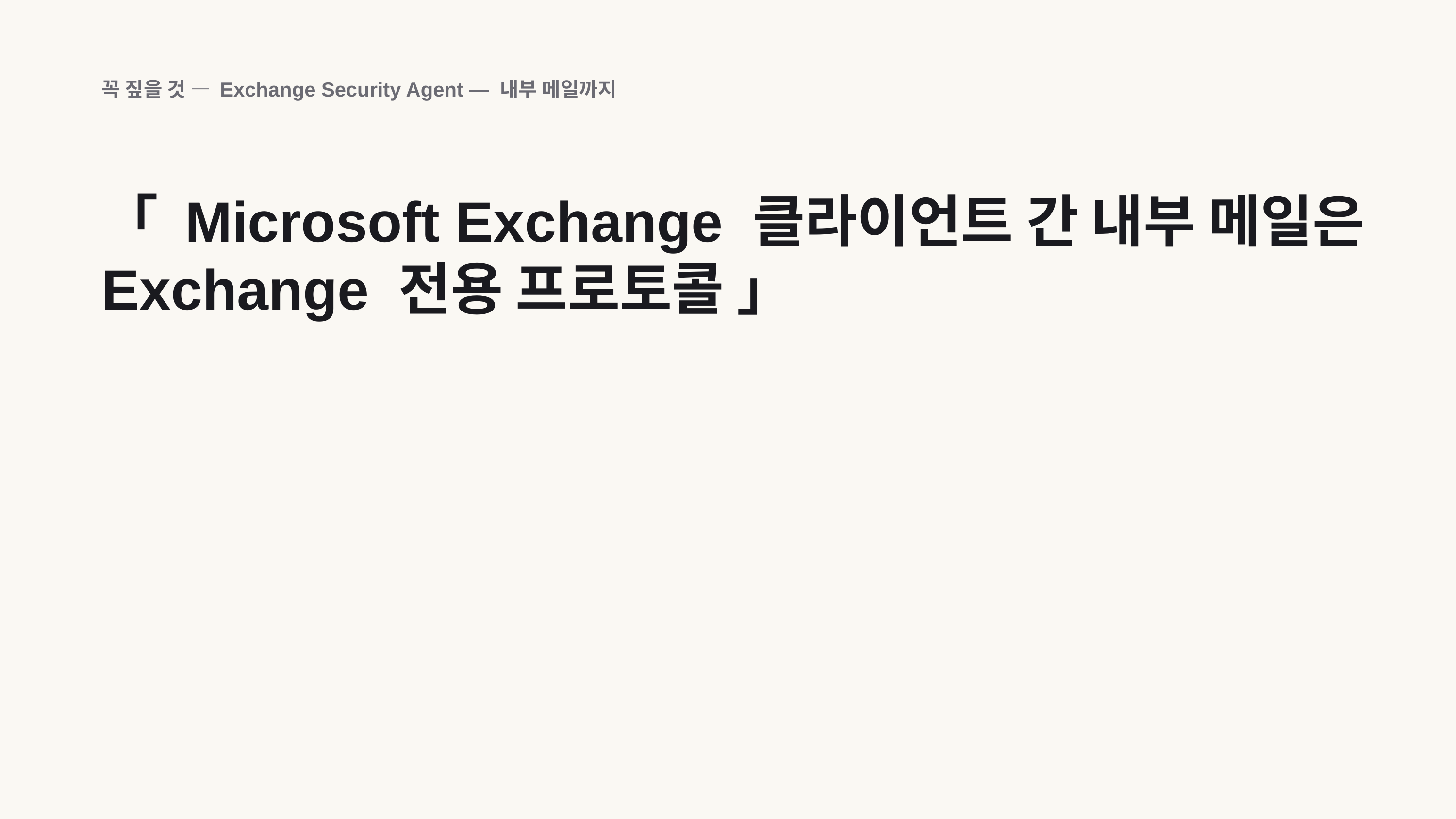

꼭 짚을 것 — Exchange Security Agent — 내부 메일까지
「 Microsoft Exchange 클라이언트 간 내부 메일은 Exchange 전용 프로토콜 」